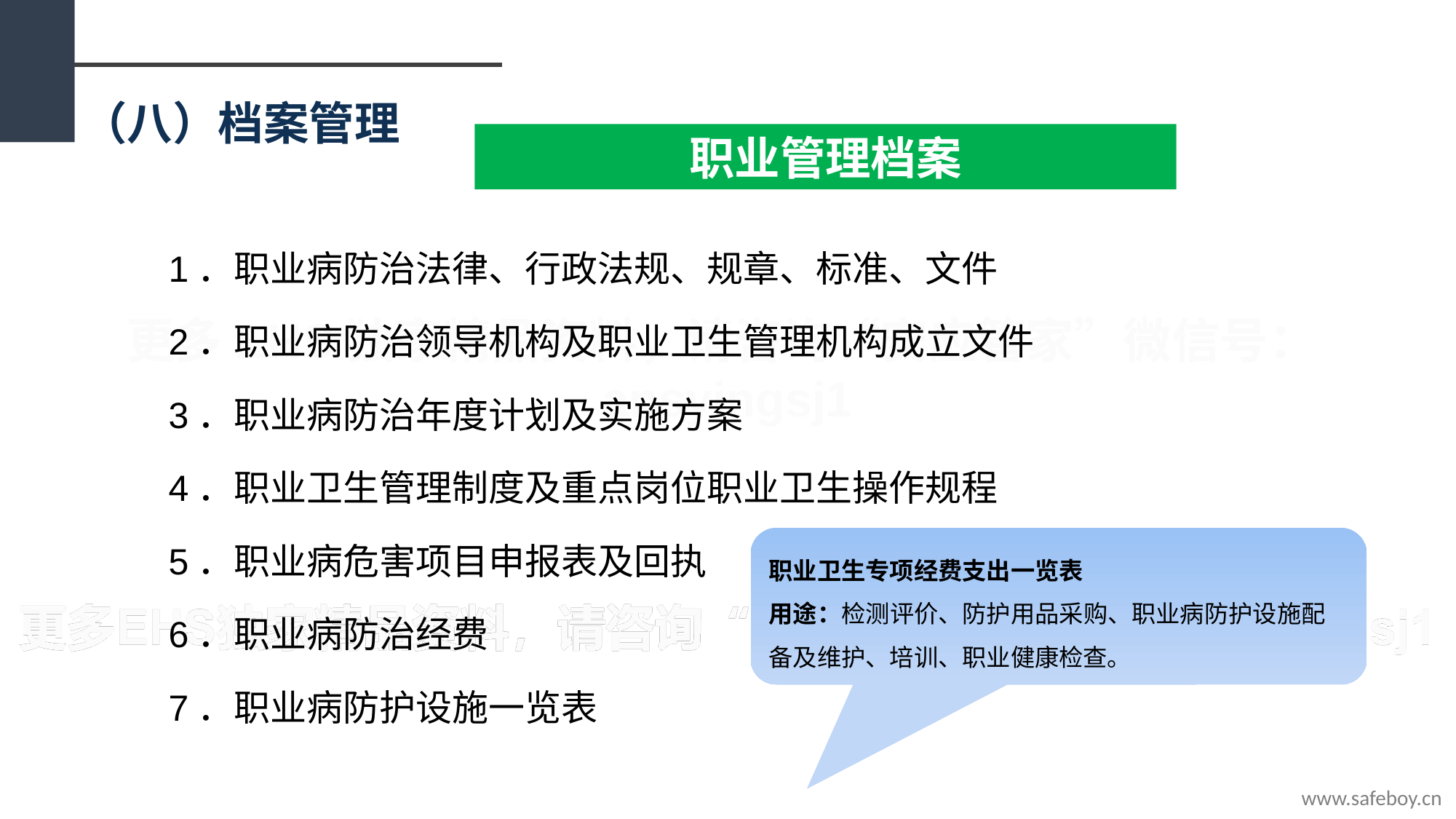

（八）档案管理
职业管理档案
1．职业病防治法律、行政法规、规章、标准、文件
2．职业病防治领导机构及职业卫生管理机构成立文件
3．职业病防治年度计划及实施方案
4．职业卫生管理制度及重点岗位职业卫生操作规程
5．职业病危害项目申报表及回执
6．职业病防治经费
7．职业病防护设施一览表
职业卫生专项经费支出一览表
用途：检测评价、防护用品采购、职业病防护设施配备及维护、培训、职业健康检查。